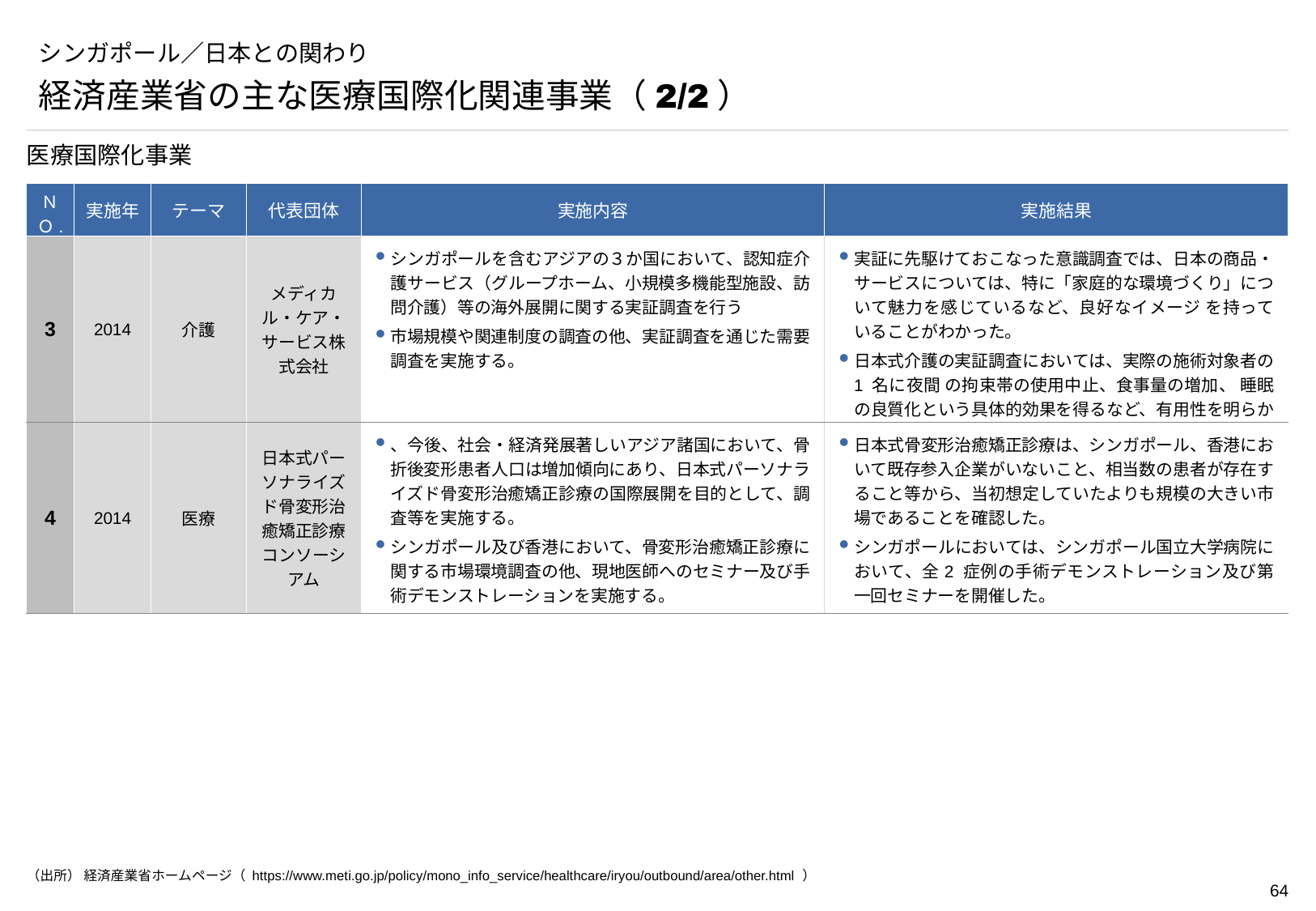

# シンガポール／日本との関わり
経済産業省の主な医療国際化関連事業（2/2）
医療国際化事業
| ＮＯ. | 実施年 | テーマ | 代表団体 | 実施内容 | 実施結果 |
| --- | --- | --- | --- | --- | --- |
| 3 | 2014 | 介護 | メディカル・ケア・サービス株式会社 | シンガポールを含むアジアの３か国において、認知症介護サービス（グループホーム、小規模多機能型施設、訪問介護）等の海外展開に関する実証調査を行う 市場規模や関連制度の調査の他、実証調査を通じた需要調査を実施する。 | 実証に先駆けておこなった意識調査では、日本の商品・サービスについては、特に「家庭的な環境づくり」について魅力を感じているなど、良好なイメージ を持っていることがわかった。 日本式介護の実証調査においては、実際の施術対象者の 1 名に夜間 の拘束帯の使用中止、食事量の増加、 睡眠の良質化という具体的効果を得るなど、有用性を明らかにすることができた。 |
| 4 | 2014 | 医療 | 日本式パーソナライズド骨変形治癒矯正診療コンソーシアム | 、今後、社会・経済発展著しいアジア諸国において、骨折後変形患者人口は増加傾向にあり、日本式パーソナライズド骨変形治癒矯正診療の国際展開を目的として、調査等を実施する。 シンガポール及び香港において、骨変形治癒矯正診療に関する市場環境調査の他、現地医師へのセミナー及び手術デモンストレーションを実施する。 | 日本式骨変形治癒矯正診療は、シンガポール、香港において既存参入企業がいないこと、相当数の患者が存在すること等から、当初想定していたよりも規模の大きい市場であることを確認した。 シンガポールにおいては、シンガポール国立大学病院において、全2 症例の手術デモンストレーション及び第一回セミナーを開催した。 |
（出所） 経済産業省ホームページ（ https://www.meti.go.jp/policy/mono_info_service/healthcare/iryou/outbound/area/other.html ）